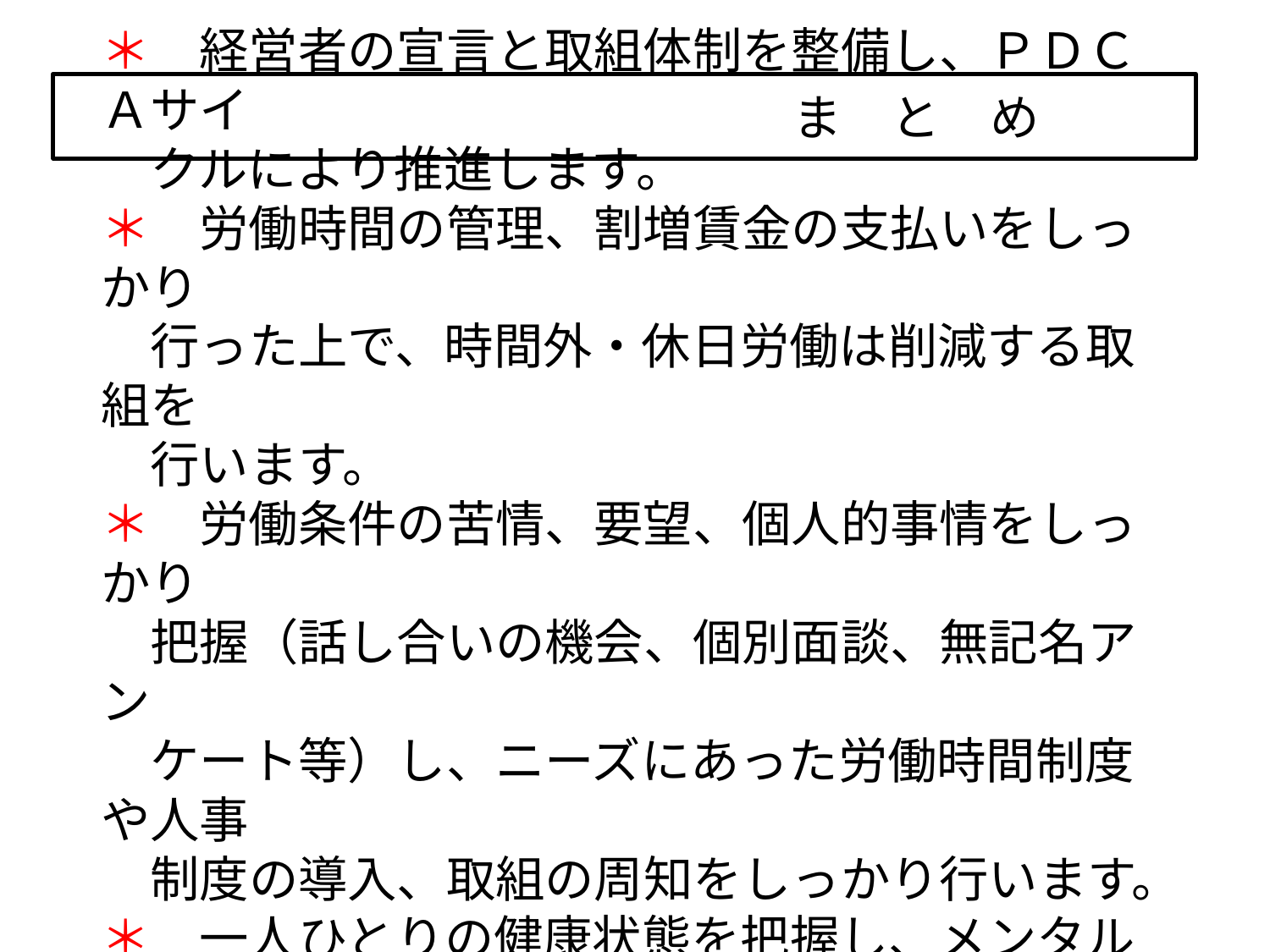

# ま　と　め
＊　経営者の宣言と取組体制を整備し、ＰＤＣＡサイ
　クルにより推進します。
＊　労働時間の管理、割増賃金の支払いをしっかり
　行った上で、時間外・休日労働は削減する取組を
　行います。
＊　労働条件の苦情、要望、個人的事情をしっかり
　把握（話し合いの機会、個別面談、無記名アン
　ケート等）し、ニーズにあった労働時間制度や人事
　制度の導入、取組の周知をしっかり行います。
＊　一人ひとりの健康状態を把握し、メンタルヘル
　ス対策も含め健康管理を進めます。